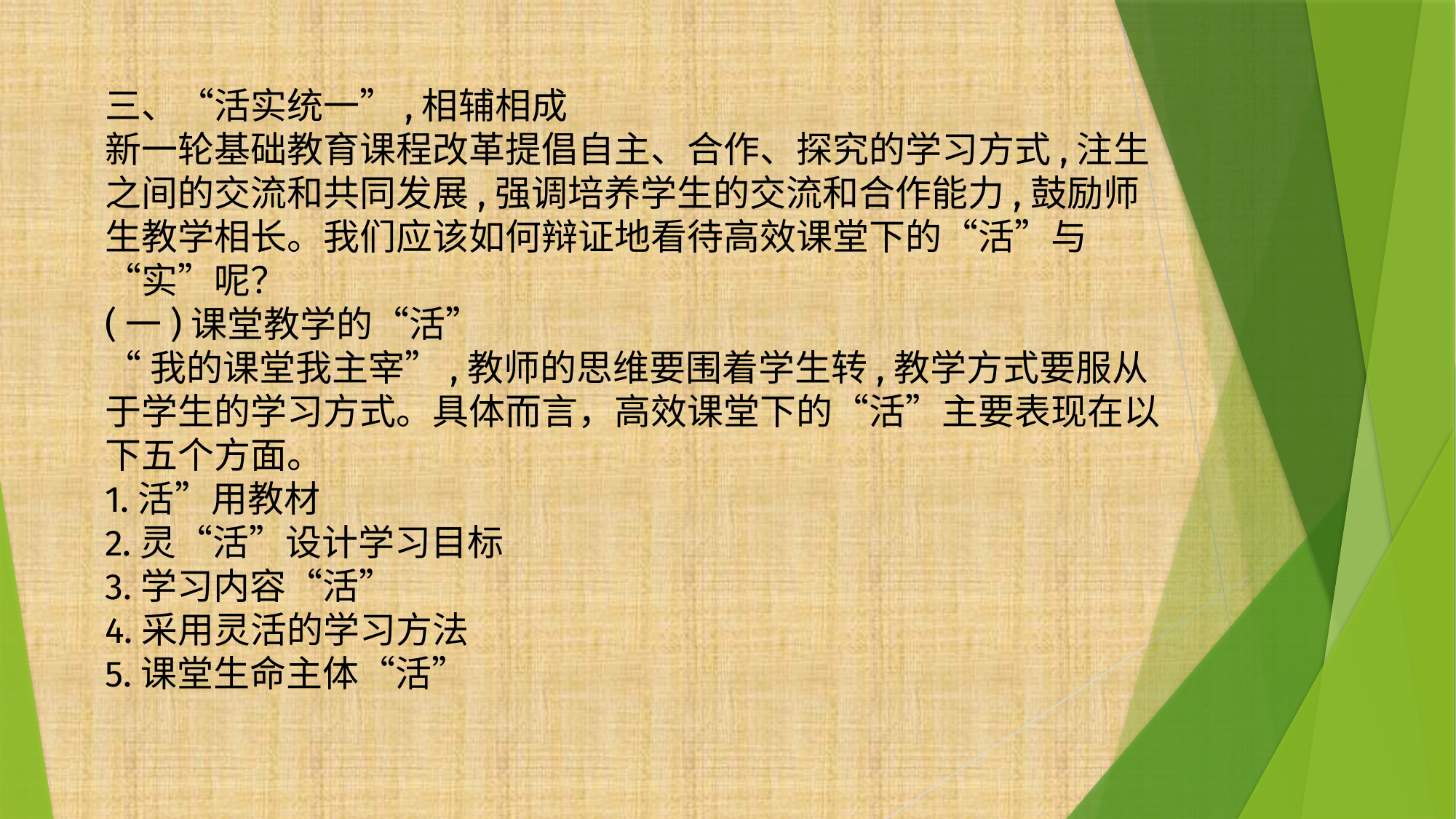

三、“活实统一”,相辅相成
新一轮基础教育课程改革提倡自主、合作、探究的学习方式,注生之间的交流和共同发展,强调培养学生的交流和合作能力,鼓励师生教学相长。我们应该如何辩证地看待高效课堂下的“活”与“实”呢？
(一)课堂教学的“活”
“我的课堂我主宰”,教师的思维要围着学生转,教学方式要服从于学生的学习方式。具体而言，高效课堂下的“活”主要表现在以下五个方面。
1.活”用教材
2.灵“活”设计学习目标
3.学习内容“活”
4.采用灵活的学习方法
5.课堂生命主体“活”